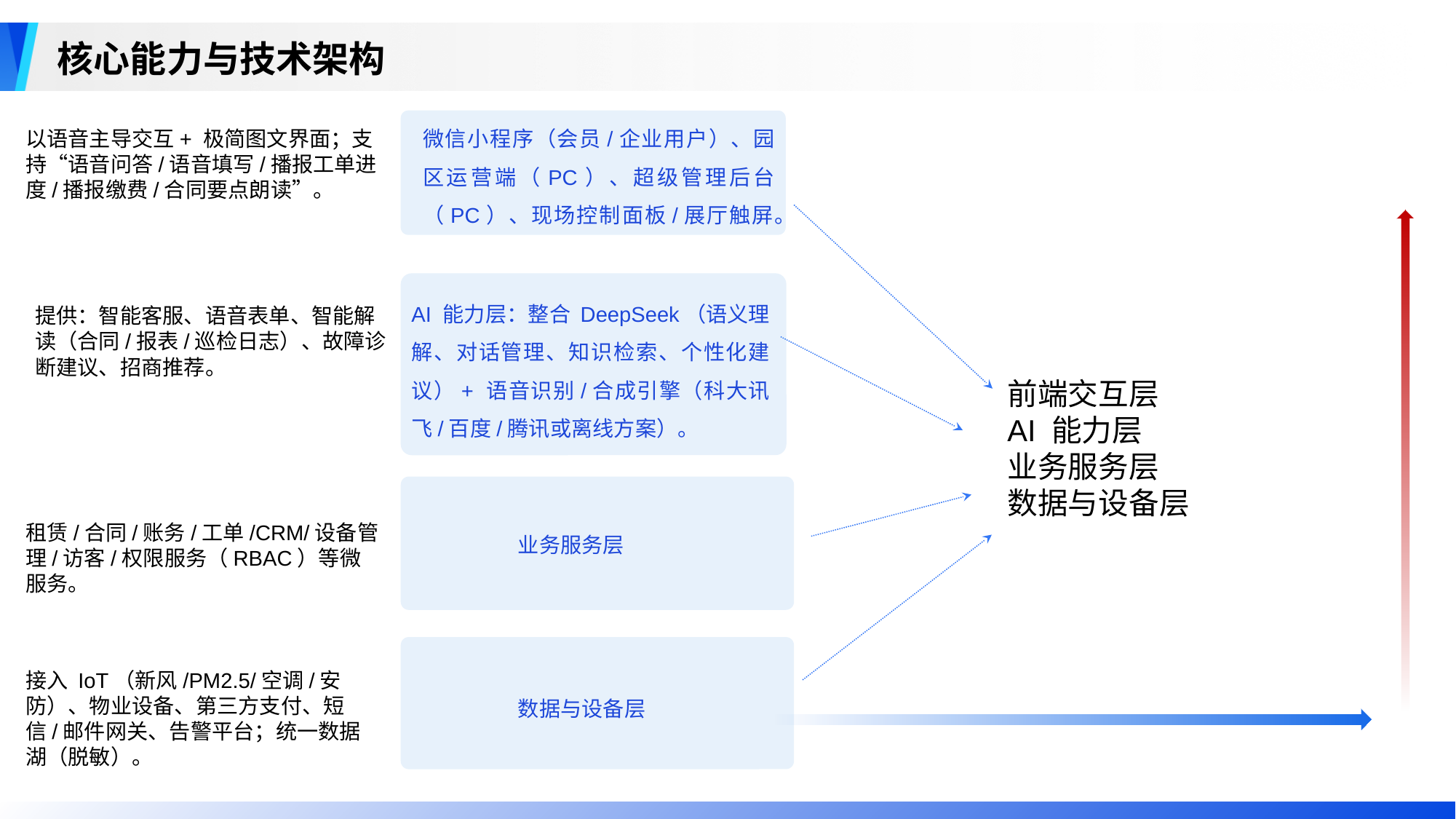

# 核心能力与技术架构
微信小程序（会员/企业用户）、园区运营端（PC）、超级管理后台（PC）、现场控制面板/展厅触屏。

以语音主导交互+ 极简图文界面；支持“语音问答/语音填写/播报工单进度/播报缴费/合同要点朗读”。

AI 能力层：整合 DeepSeek（语义理解、对话管理、知识检索、个性化建议）+ 语音识别/合成引擎（科大讯飞/百度/腾讯或离线方案）。
提供：智能客服、语音表单、智能解读（合同/报表/巡检日志）、故障诊断建议、招商推荐。
前端交互层
AI 能力层
业务服务层
数据与设备层

租赁/合同/账务/工单/CRM/设备管理/访客/权限服务（RBAC）等微服务。
业务服务层

接入 IoT（新风/PM2.5/空调/安防）、物业设备、第三方支付、短信/邮件网关、告警平台；统一数据湖（脱敏）。
数据与设备层